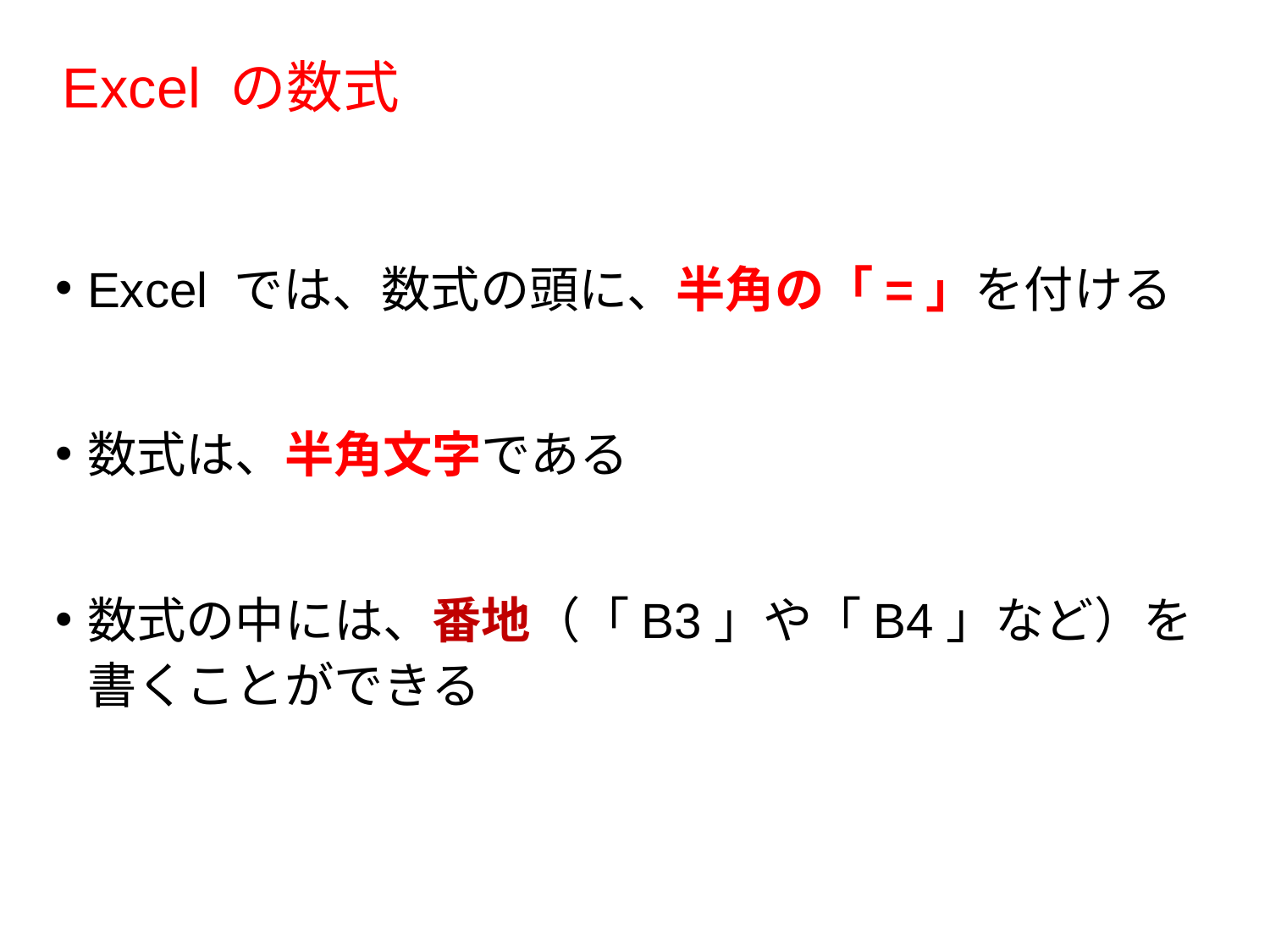

# Excel の数式
Excel では、数式の頭に、半角の「=」を付ける

数式は、半角文字である

数式の中には、番地（「B3」や「B4」など）を書くことができる